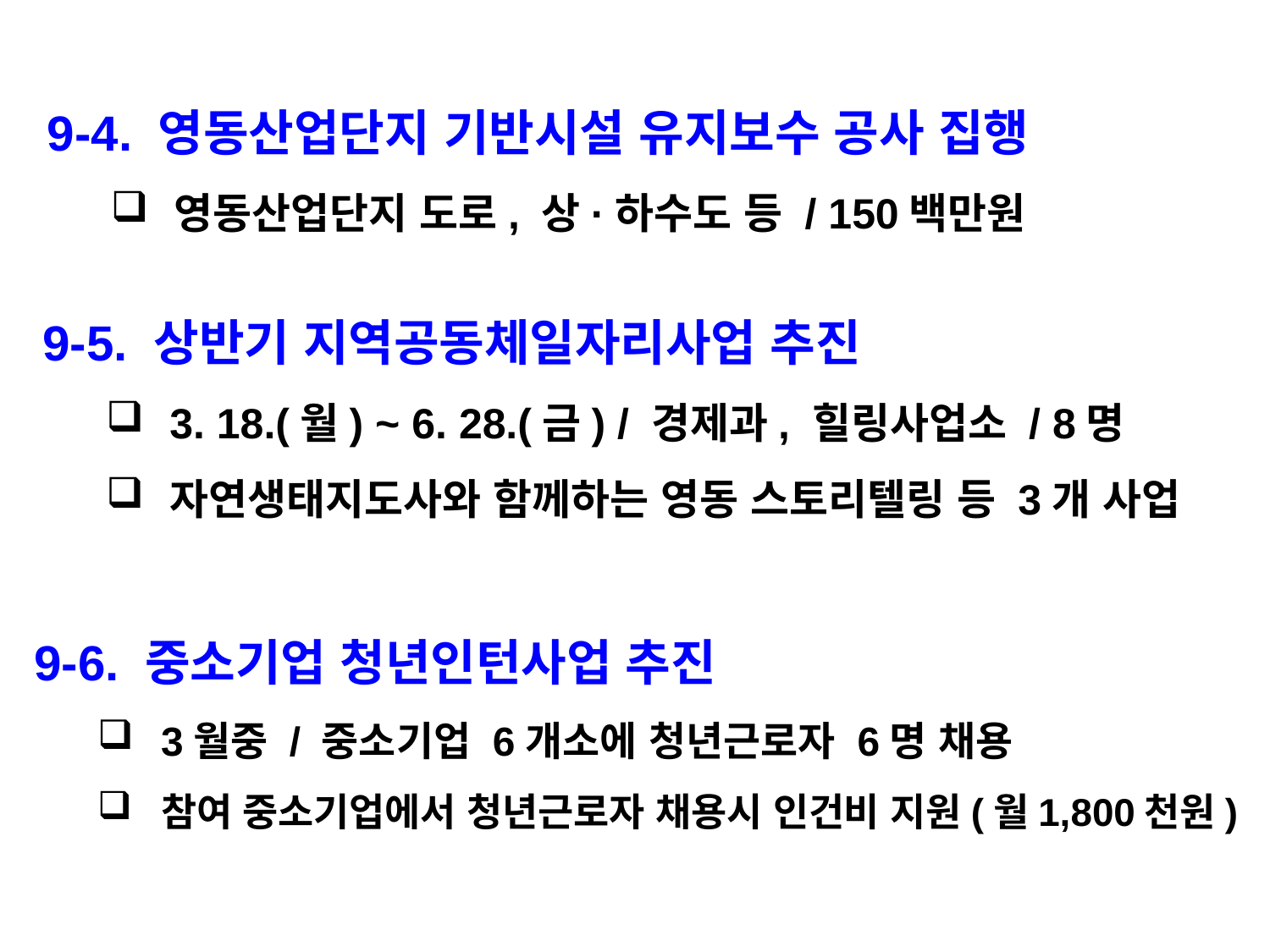

9-4. 영동산업단지 기반시설 유지보수 공사 집행
영동산업단지 도로, 상·하수도 등 / 150백만원
9-5. 상반기 지역공동체일자리사업 추진
3. 18.(월) ~ 6. 28.(금) / 경제과, 힐링사업소 / 8명
자연생태지도사와 함께하는 영동 스토리텔링 등 3개 사업
9-6. 중소기업 청년인턴사업 추진
3월중 / 중소기업 6개소에 청년근로자 6명 채용
참여 중소기업에서 청년근로자 채용시 인건비 지원(월1,800천원)